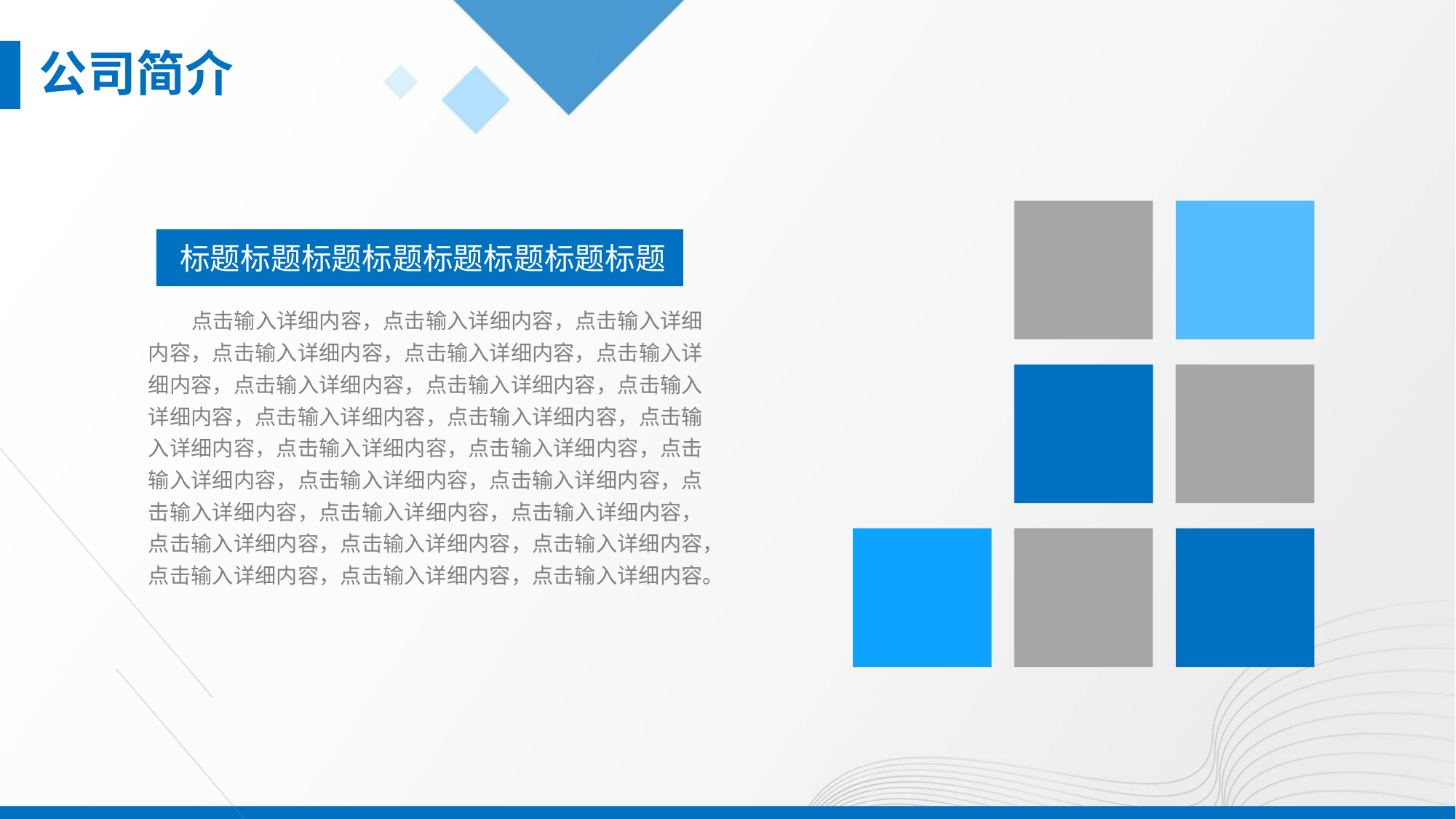

公司简介

标题标题标题标题标题标题标题标题
        点击输入详细内容，点击输入详细内容，点击输入详细内容，点击输入详细内容，点击输入详细内容，点击输入详细内容，点击输入详细内容，点击输入详细内容，点击输入详细内容，点击输入详细内容，点击输入详细内容，点击输入详细内容，点击输入详细内容，点击输入详细内容，点击输入详细内容，点击输入详细内容，点击输入详细内容，点击输入详细内容，点击输入详细内容，点击输入详细内容，点击输入详细内容，点击输入详细内容，点击输入详细内容，点击输入详细内容，点击输入详细内容，点击输入详细内容。